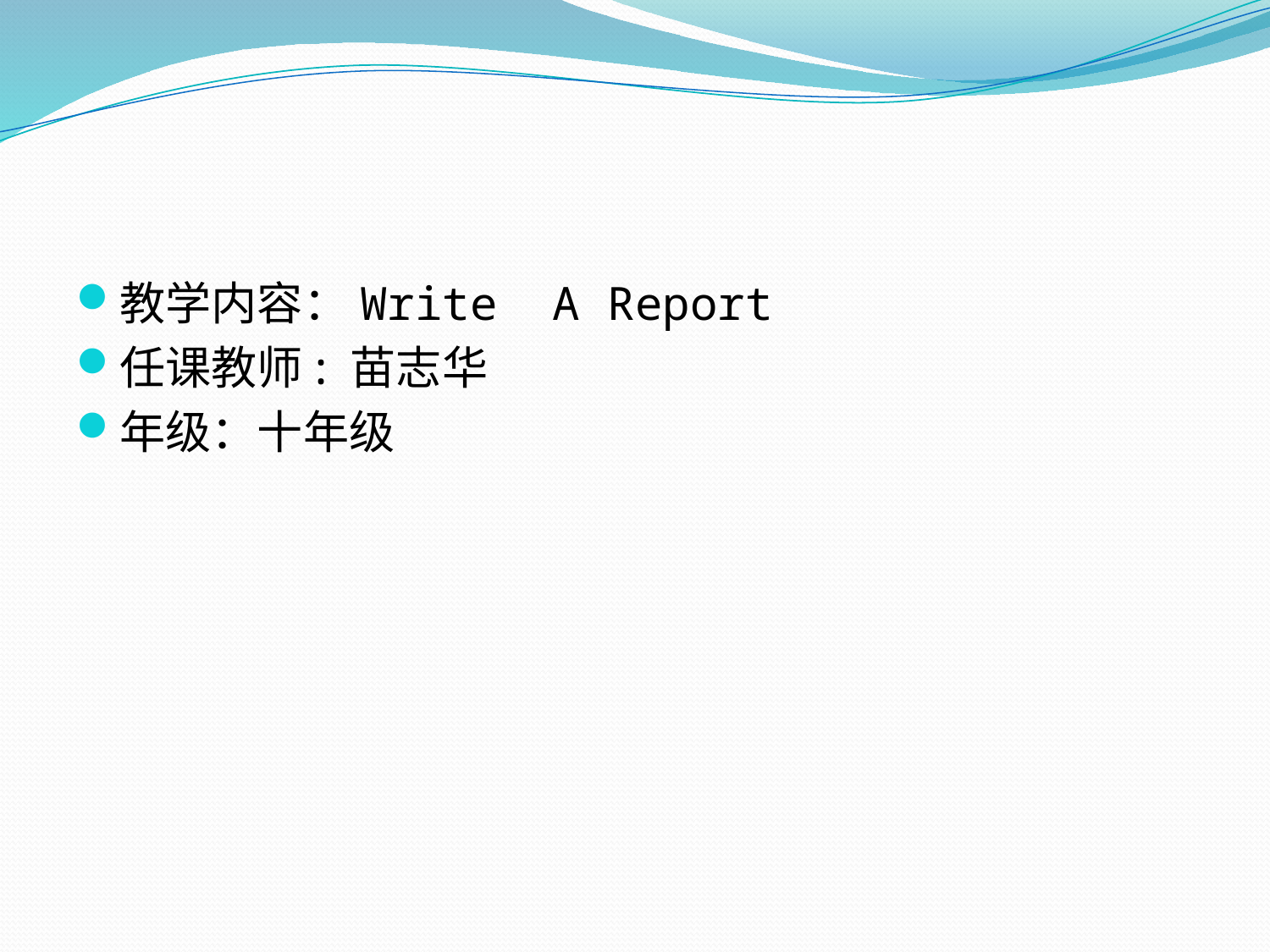

#
教学内容：Write  A Report
任课教师: 苗志华
年级：十年级